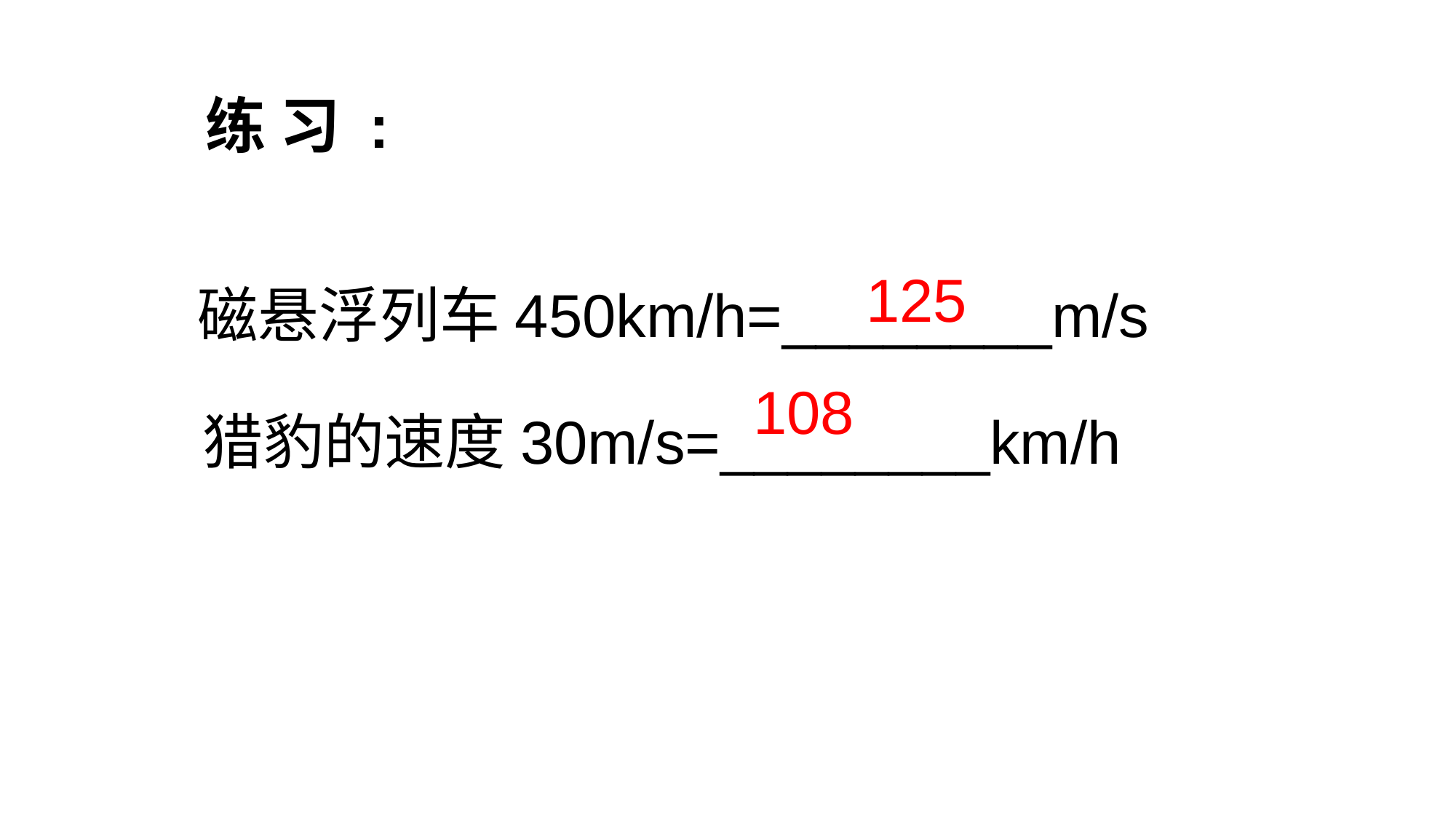

练 习 :
125
磁悬浮列车450km/h=________m/s
猎豹的速度30m/s=________km/h
108